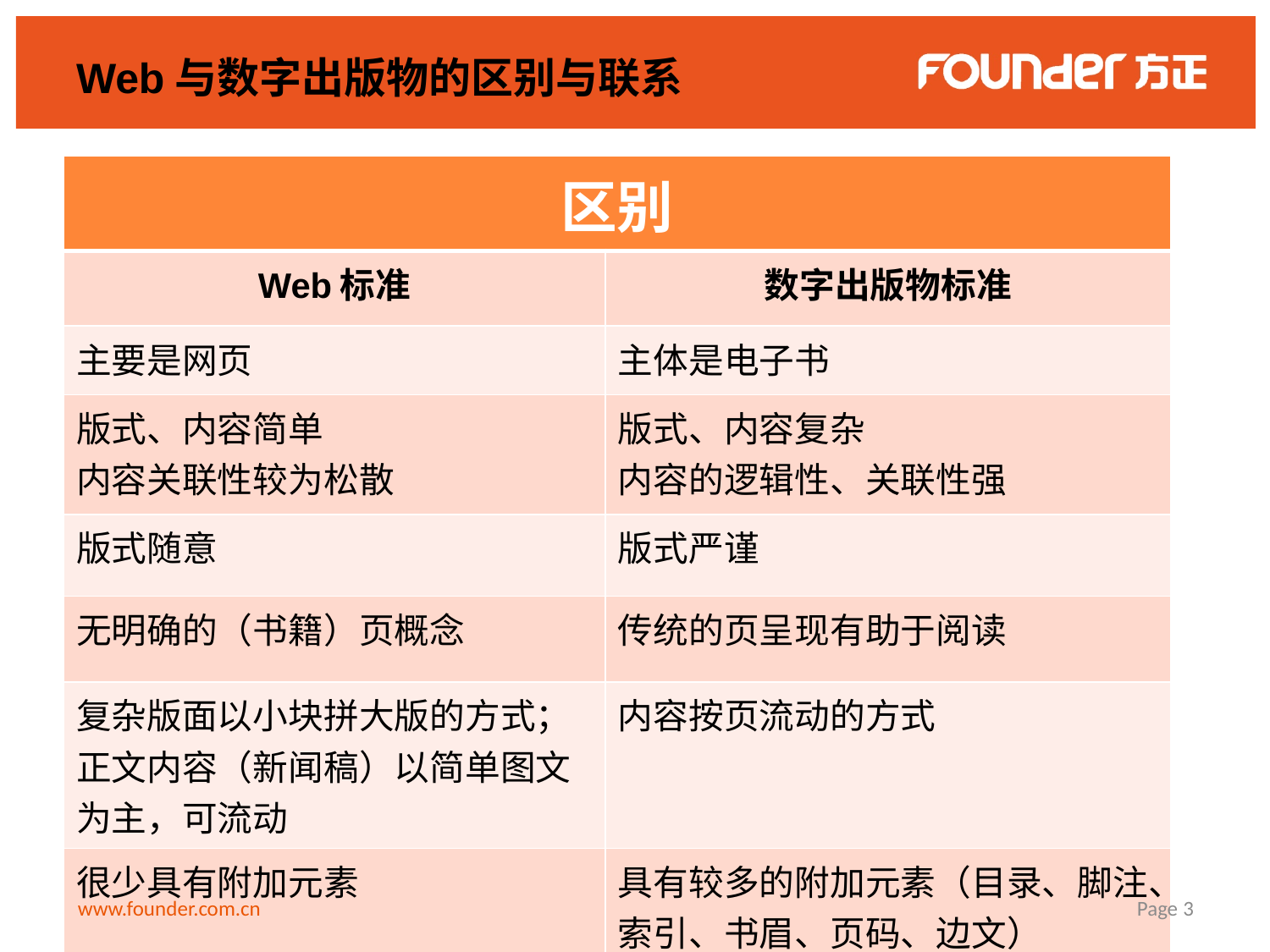

# Web与数字出版物的区别与联系
| 区别 |  |
| --- | --- |
| Web标准 | 数字出版物标准 |
| 主要是网页 | 主体是电子书 |
| 版式、内容简单 内容关联性较为松散 | 版式、内容复杂 内容的逻辑性、关联性强 |
| 版式随意 | 版式严谨 |
| 无明确的（书籍）页概念 | 传统的页呈现有助于阅读 |
| 复杂版面以小块拼大版的方式；正文内容（新闻稿）以简单图文为主，可流动 | 内容按页流动的方式 |
| 很少具有附加元素 | 具有较多的附加元素（目录、脚注、索引、书眉、页码、边文） |
www.founder.com.cn
Page 3